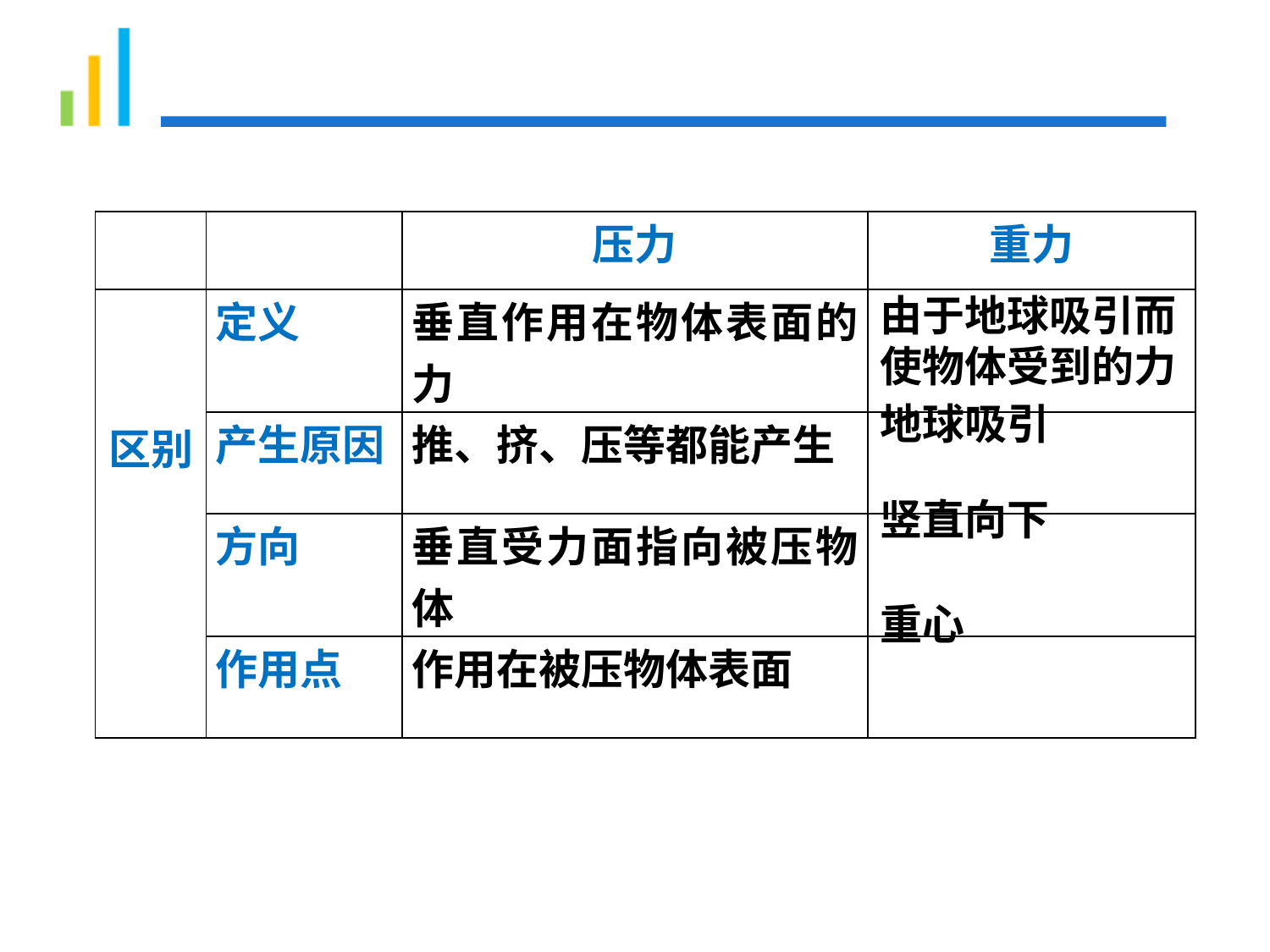

|  |  | 压力 | 重力 |
| --- | --- | --- | --- |
| 区别 | 定义 | 垂直作用在物体表面的力 |  |
|  | 产生原因 | 推、挤、压等都能产生 |  |
|  | 方向 | 垂直受力面指向被压物体 |  |
|  | 作用点 | 作用在被压物体表面 |  |
由于地球吸引而使物体受到的力
地球吸引

竖直向下

重心